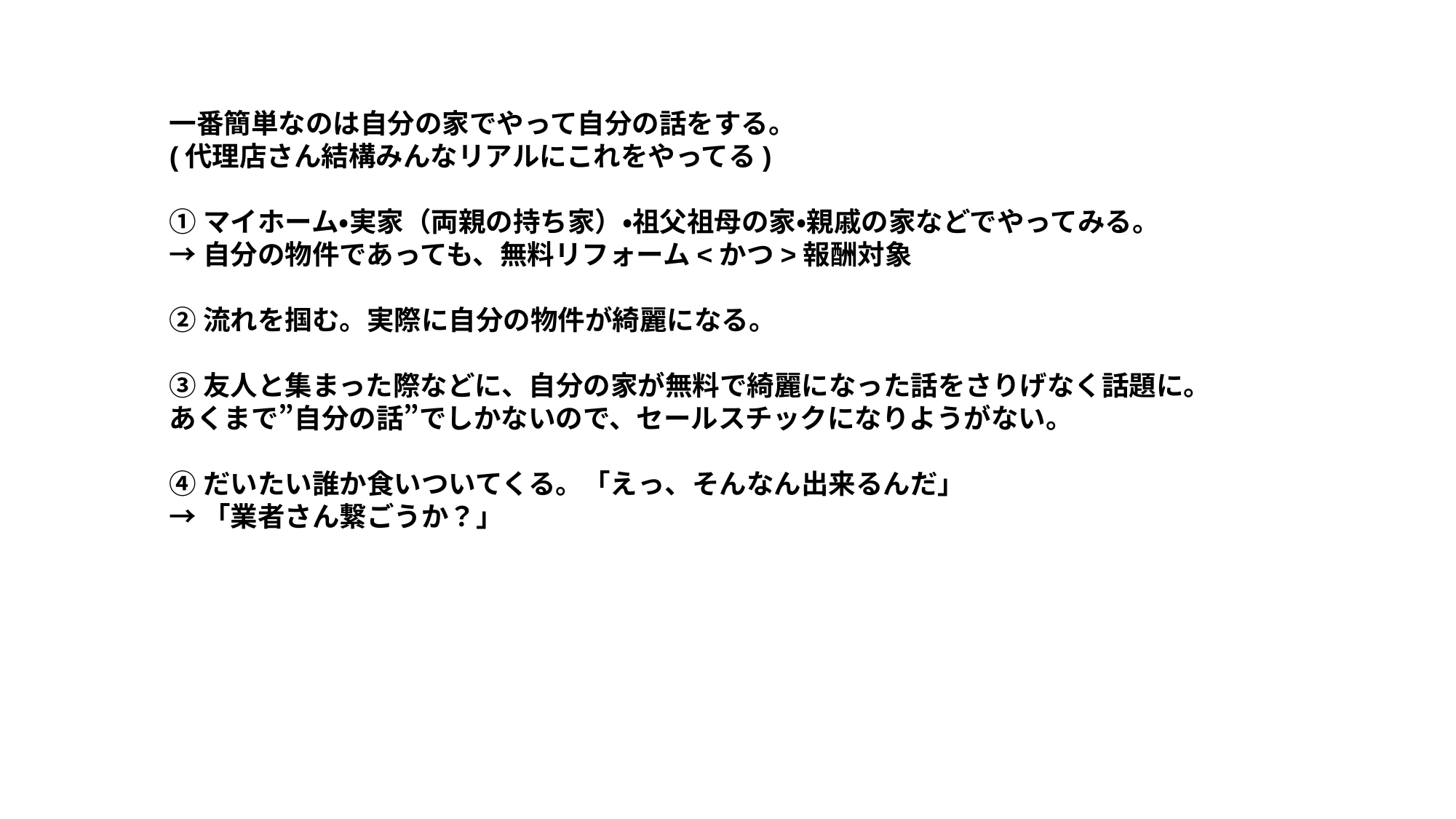

一番簡単なのは自分の家でやって自分の話をする。
(代理店さん結構みんなリアルにこれをやってる)

①マイホーム・実家（両親の持ち家）・祖父祖母の家・親戚の家などでやってみる。
→自分の物件であっても、無料リフォーム<かつ>報酬対象

②流れを掴む。実際に自分の物件が綺麗になる。

③友人と集まった際などに、自分の家が無料で綺麗になった話をさりげなく話題に。
あくまで”自分の話”でしかないので、セールスチックになりようがない。

④だいたい誰か食いついてくる。「えっ、そんなん出来るんだ」
→「業者さん繋ごうか？」